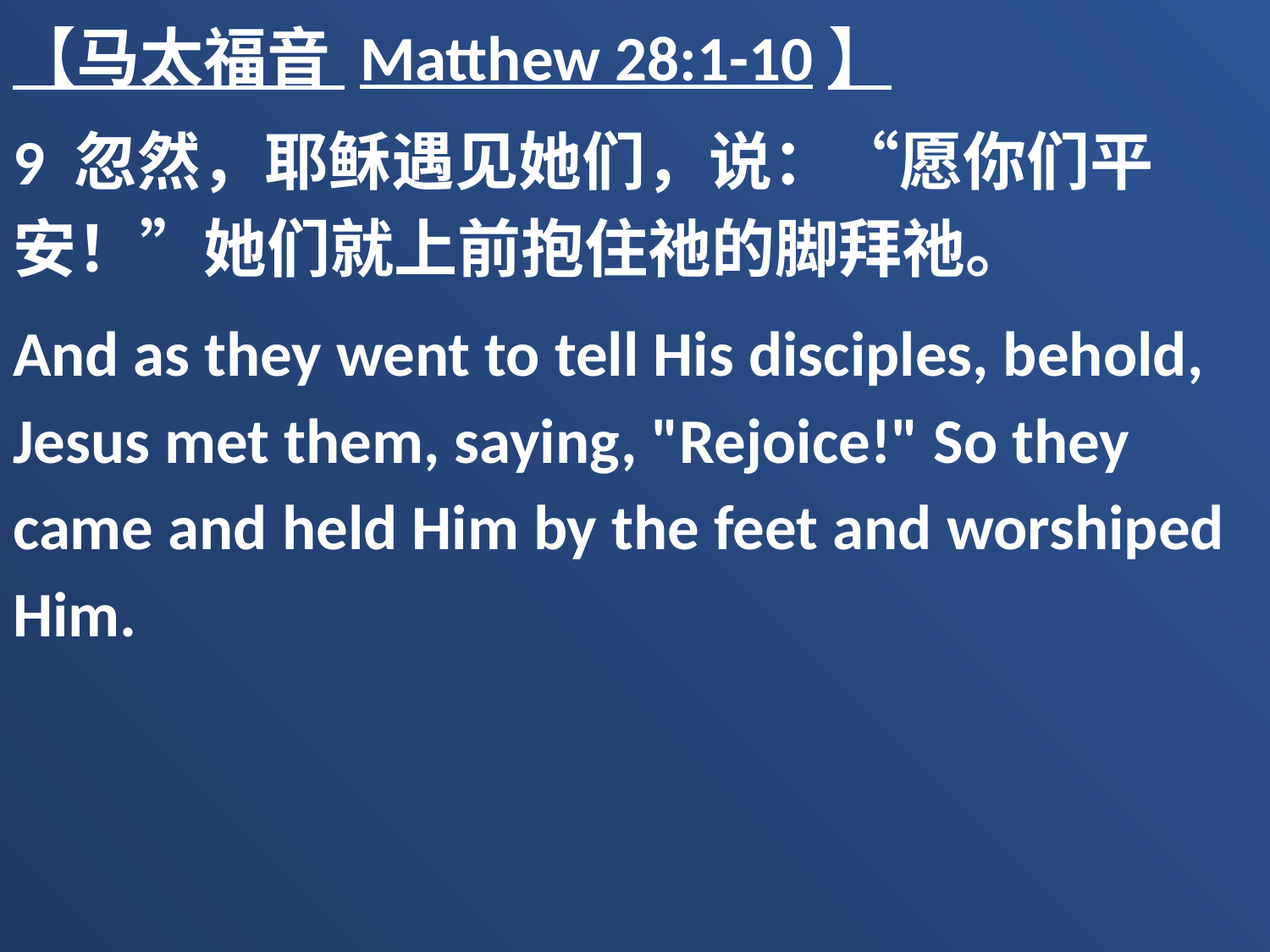

【马太福音 Matthew 28:1-10】
9 忽然，耶稣遇见她们，说：“愿你们平安！”她们就上前抱住祂的脚拜祂。
And as they went to tell His disciples, behold, Jesus met them, saying, "Rejoice!" So they came and held Him by the feet and worshiped Him.